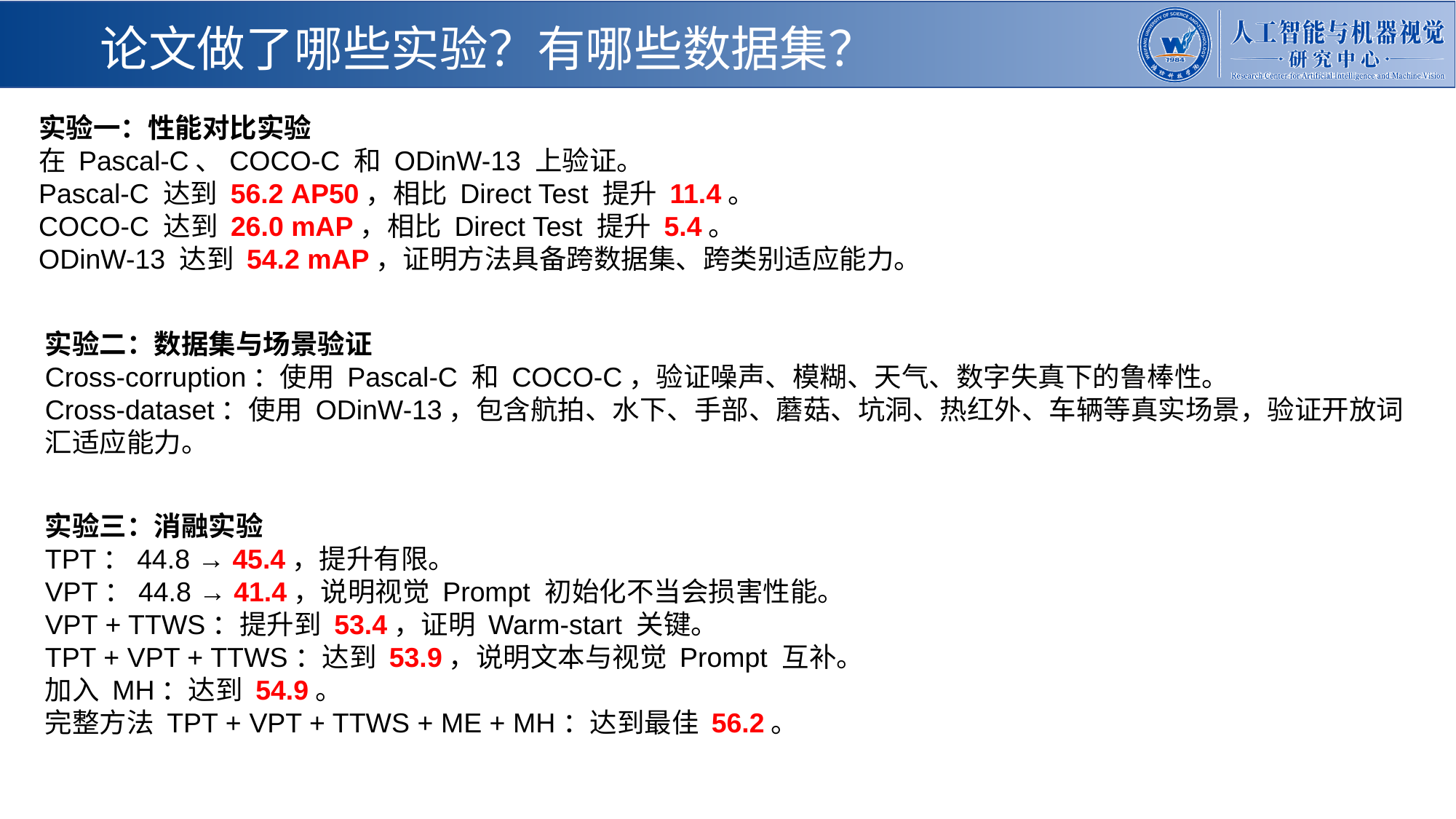

论文做了哪些实验？有哪些数据集？
实验一：性能对比实验
在 Pascal-C、COCO-C 和 ODinW-13 上验证。
Pascal-C 达到 56.2 AP50，相比 Direct Test 提升 11.4。
COCO-C 达到 26.0 mAP，相比 Direct Test 提升 5.4。
ODinW-13 达到 54.2 mAP，证明方法具备跨数据集、跨类别适应能力。
实验二：数据集与场景验证
Cross-corruption：使用 Pascal-C 和 COCO-C，验证噪声、模糊、天气、数字失真下的鲁棒性。
Cross-dataset：使用 ODinW-13，包含航拍、水下、手部、蘑菇、坑洞、热红外、车辆等真实场景，验证开放词汇适应能力。
实验三：消融实验
TPT：44.8 → 45.4，提升有限。
VPT：44.8 → 41.4，说明视觉 Prompt 初始化不当会损害性能。
VPT + TTWS：提升到 53.4，证明 Warm-start 关键。
TPT + VPT + TTWS：达到 53.9，说明文本与视觉 Prompt 互补。
加入 MH：达到 54.9。
完整方法 TPT + VPT + TTWS + ME + MH：达到最佳 56.2。
10